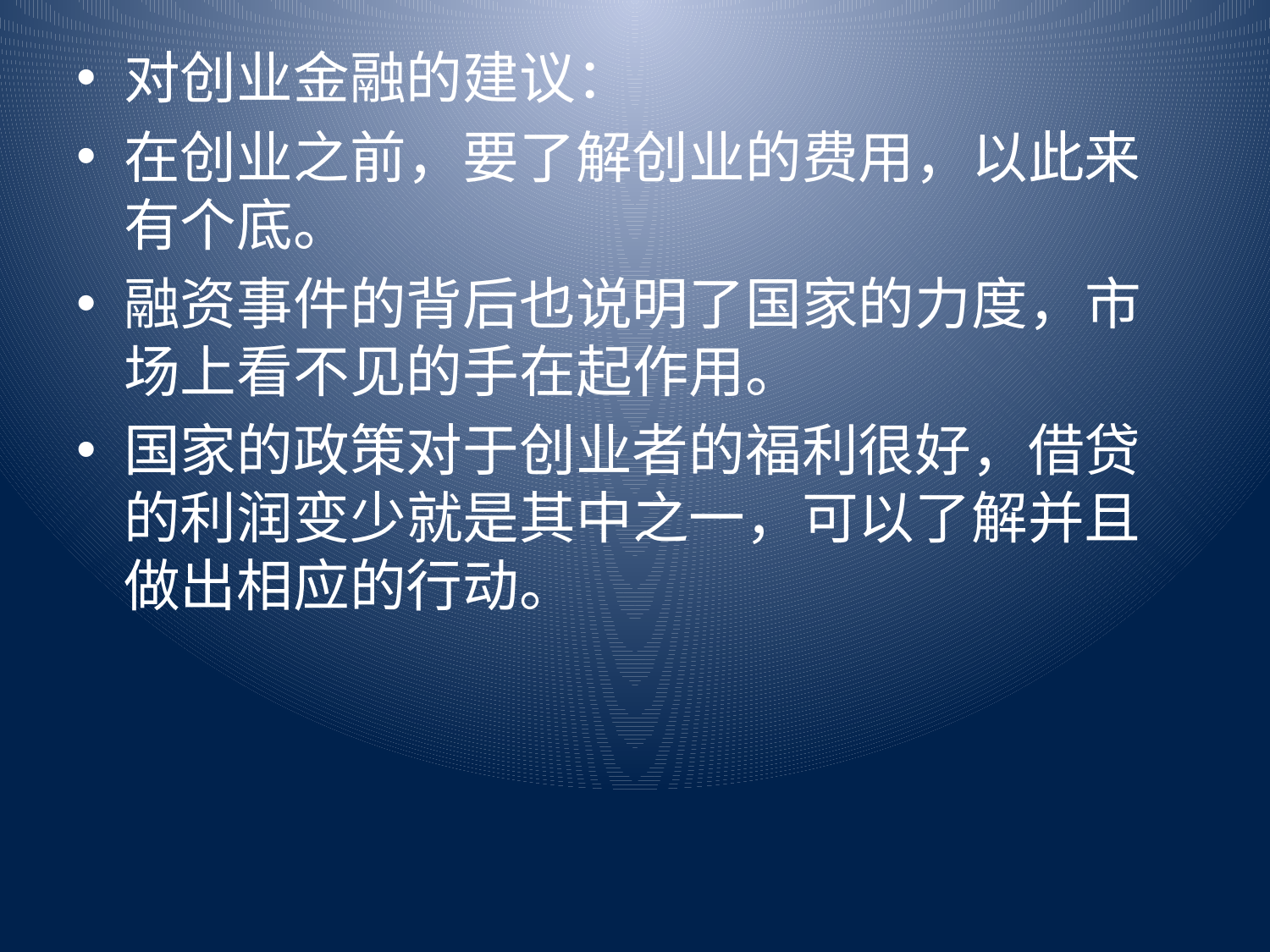

对创业金融的建议：
在创业之前，要了解创业的费用，以此来有个底。
融资事件的背后也说明了国家的力度，市场上看不见的手在起作用。
国家的政策对于创业者的福利很好，借贷的利润变少就是其中之一，可以了解并且做出相应的行动。